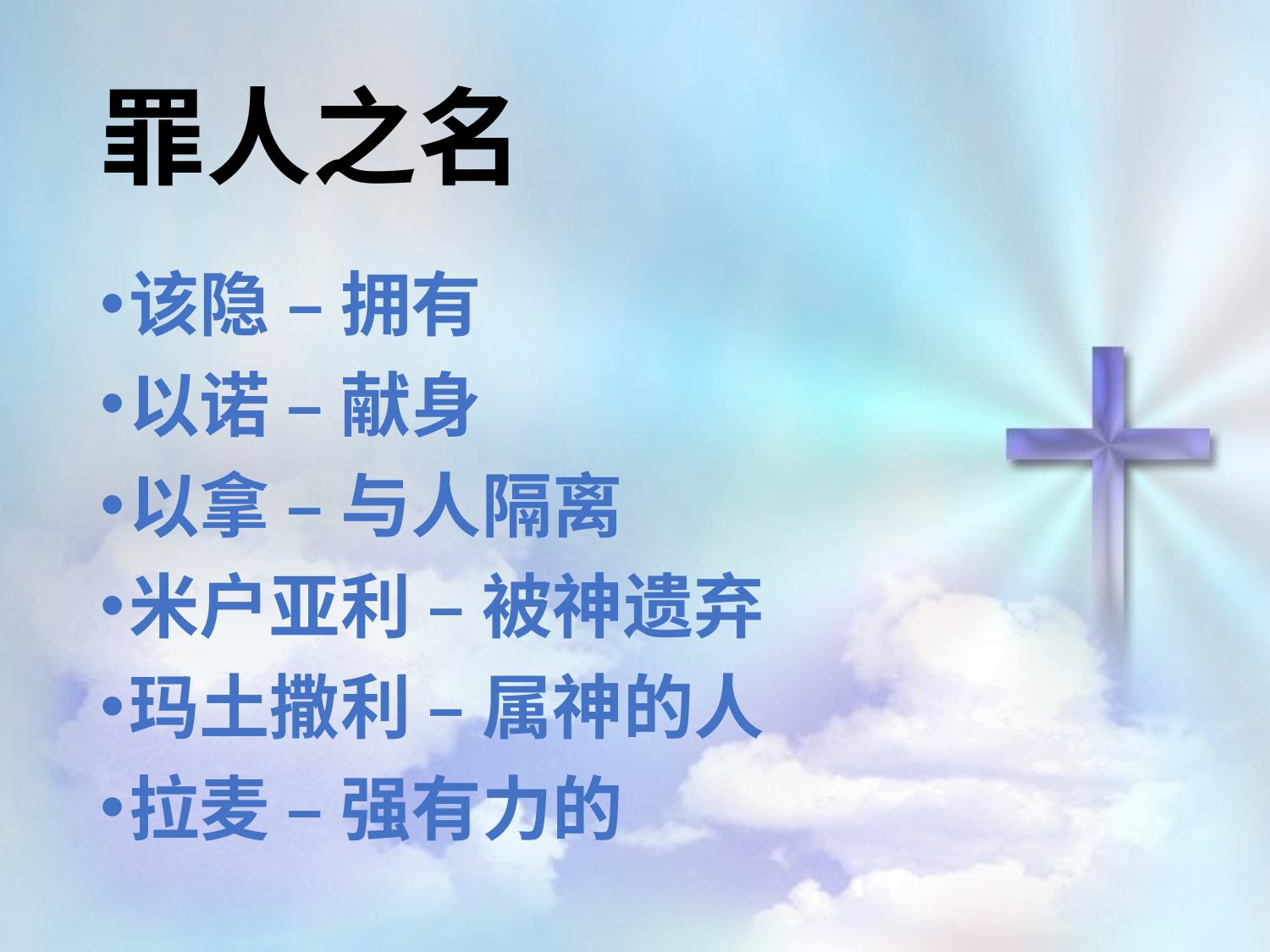

# 罪人之名
该隐 – 拥有
以诺 – 献身
以拿 – 与人隔离
米户亚利 – 被神遗弃
玛土撒利 – 属神的人
拉麦 – 强有力的